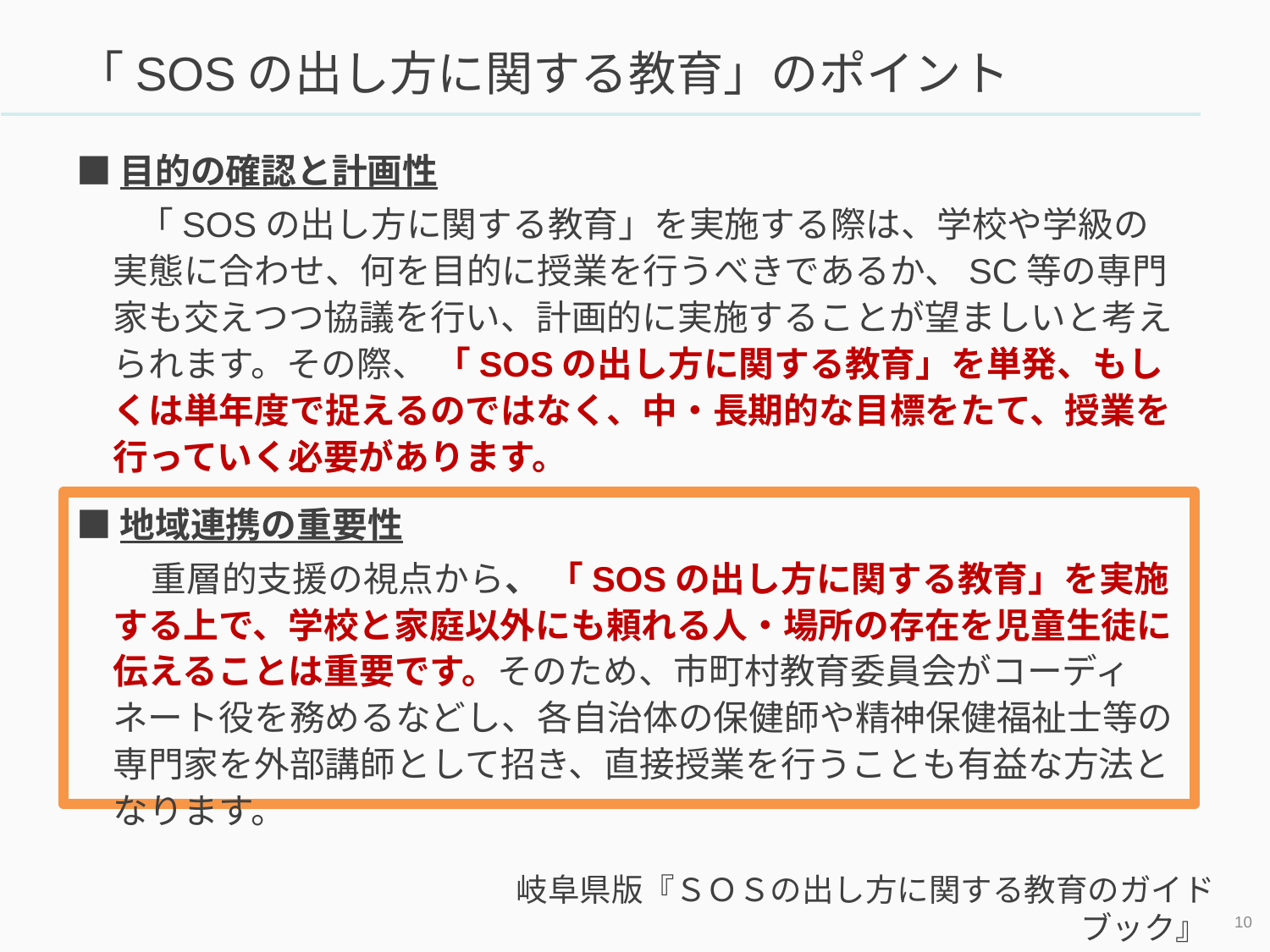

# 「SOSの出し方に関する教育」のポイント
■目的の確認と計画性
「SOSの出し方に関する教育」を実施する際は、学校や学級の実態に合わせ、何を目的に授業を行うべきであるか、SC等の専門家も交えつつ協議を行い、計画的に実施することが望ましいと考えられます。その際、 「SOSの出し方に関する教育」を単発、もしくは単年度で捉えるのではなく、中・長期的な目標をたて、授業を行っていく必要があります。

■地域連携の重要性
重層的支援の視点から、 「SOSの出し方に関する教育」を実施する上で、学校と家庭以外にも頼れる人・場所の存在を児童生徒に伝えることは重要です。そのため、市町村教育委員会がコーディネート役を務めるなどし、各自治体の保健師や精神保健福祉士等の専門家を外部講師として招き、直接授業を行うことも有益な方法となります。

岐阜県版『ＳＯＳの出し方に関する教育のガイドブック』
10